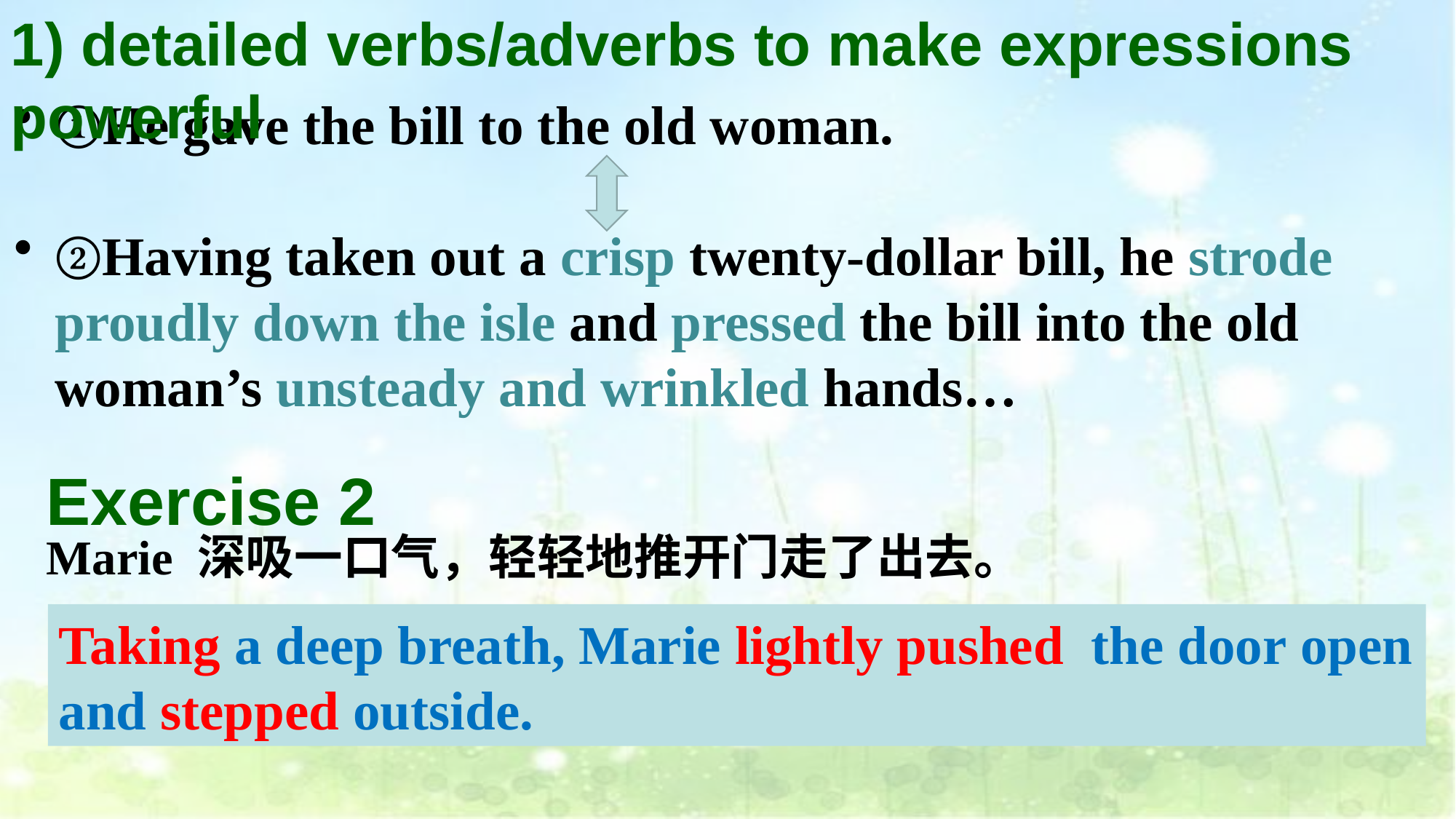

1) detailed verbs/adverbs to make expressions powerful
①He gave the bill to the old woman.

②Having taken out a crisp twenty-dollar bill, he strode proudly down the isle and pressed the bill into the old woman’s unsteady and wrinkled hands…

Exercise 2
Marie 深吸一口气，轻轻地推开门走了出去。

Taking a deep breath, Marie lightly pushed  the door open
and stepped outside.